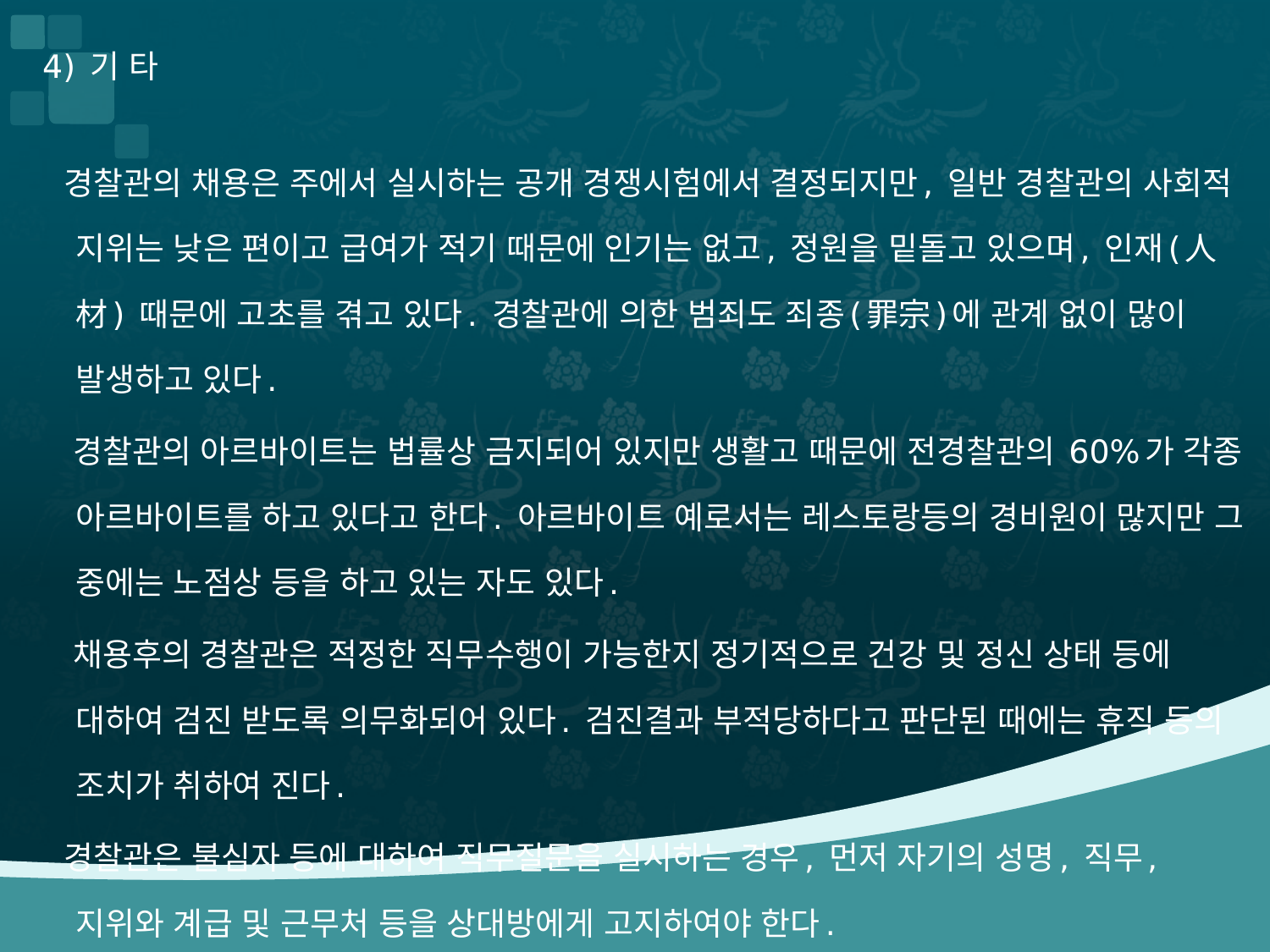

4) 기 타

   경찰관의 채용은 주에서 실시하는 공개 경쟁시험에서 결정되지만, 일반 경찰관의 사회적 지위는 낮은 편이고 급여가 적기 때문에 인기는 없고, 정원을 밑돌고 있으며, 인재(人材) 때문에 고초를 겪고 있다. 경찰관에 의한 범죄도 죄종(罪宗)에 관계 없이 많이 발생하고 있다.
    경찰관의 아르바이트는 법률상 금지되어 있지만 생활고 때문에 전경찰관의 60%가 각종 아르바이트를 하고 있다고 한다. 아르바이트 예로서는 레스토랑등의 경비원이 많지만 그 중에는 노점상 등을 하고 있는 자도 있다.
    채용후의 경찰관은 적정한 직무수행이 가능한지 정기적으로 건강 및 정신 상태 등에 대하여 검진 받도록 의무화되어 있다. 검진결과 부적당하다고 판단된 때에는 휴직 등의 조치가 취하여 진다.
   경찰관은 불심자 등에 대하여 직무질문을 실시하는 경우, 먼저 자기의 성명, 직무, 지위와 계급 및 근무처 등을 상대방에게 고지하여야 한다.

#